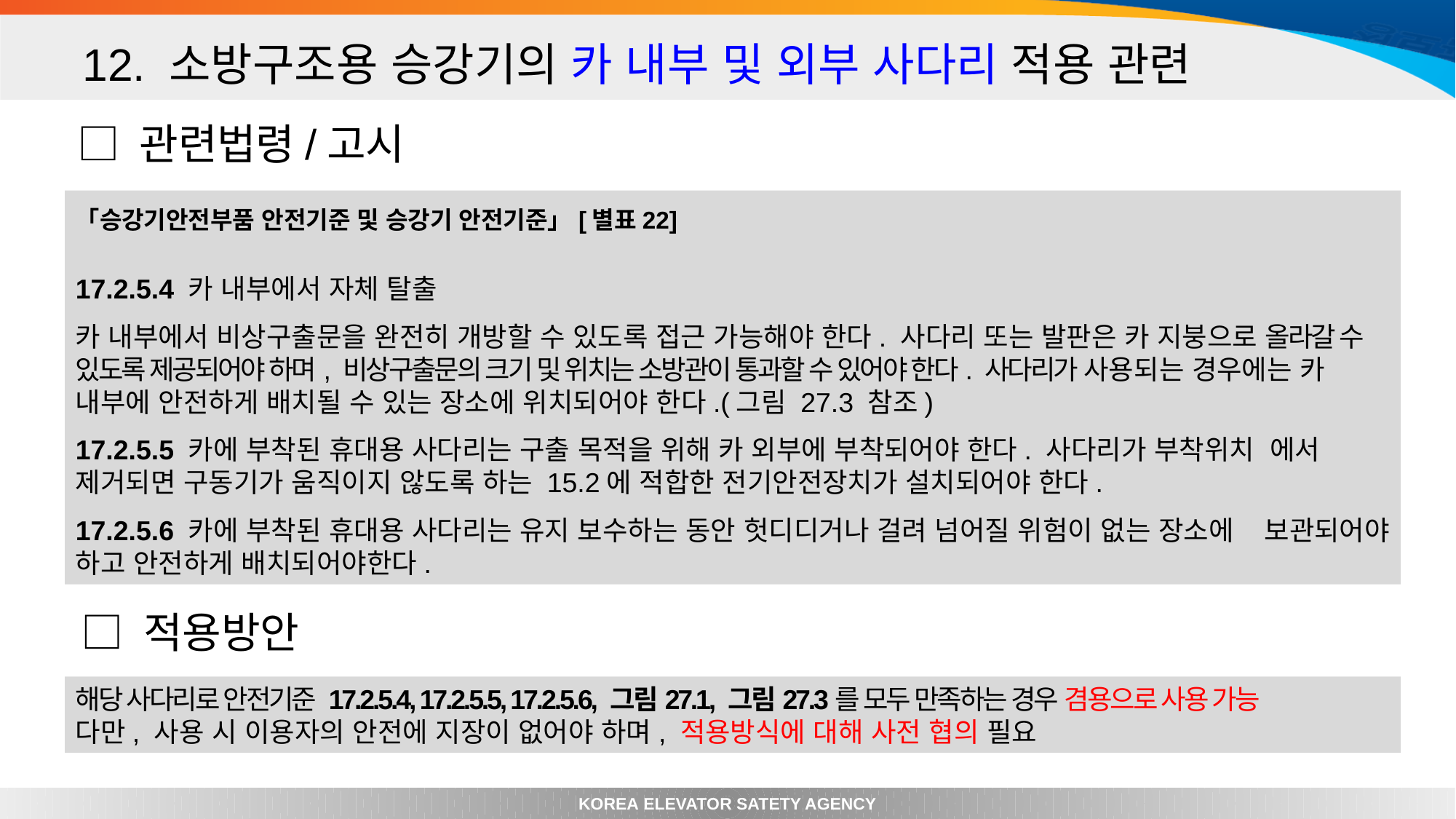

12. 소방구조용 승강기의 카 내부 및 외부 사다리 적용 관련
□ 관련법령/고시
「승강기안전부품 안전기준 및 승강기 안전기준」[별표22]

17.2.5.4 카 내부에서 자체 탈출
카 내부에서 비상구출문을 완전히 개방할 수 있도록 접근 가능해야 한다. 사다리 또는 발판은 카 지붕으로 올라갈 수 있도록 제공되어야 하며, 비상구출문의 크기 및 위치는 소방관이 통과할 수 있어야 한다. 사다리가 사용되는 경우에는 카 내부에 안전하게 배치될 수 있는 장소에 위치되어야 한다.(그림 27.3 참조)
17.2.5.5 카에 부착된 휴대용 사다리는 구출 목적을 위해 카 외부에 부착되어야 한다. 사다리가 부착위치  에서 제거되면 구동기가 움직이지 않도록 하는 15.2에 적합한 전기안전장치가 설치되어야 한다.
17.2.5.6 카에 부착된 휴대용 사다리는 유지 보수하는 동안 헛디디거나 걸려 넘어질 위험이 없는 장소에    보관되어야 하고 안전하게 배치되어야한다.
□ 적용방안
해당 사다리로 안전기준 17.2.5.4, 17.2.5.5, 17.2.5.6, 그림27.1, 그림27.3를 모두 만족하는 경우 겸용으로 사용 가능
다만, 사용 시 이용자의 안전에 지장이 없어야 하며, 적용방식에 대해 사전 협의 필요